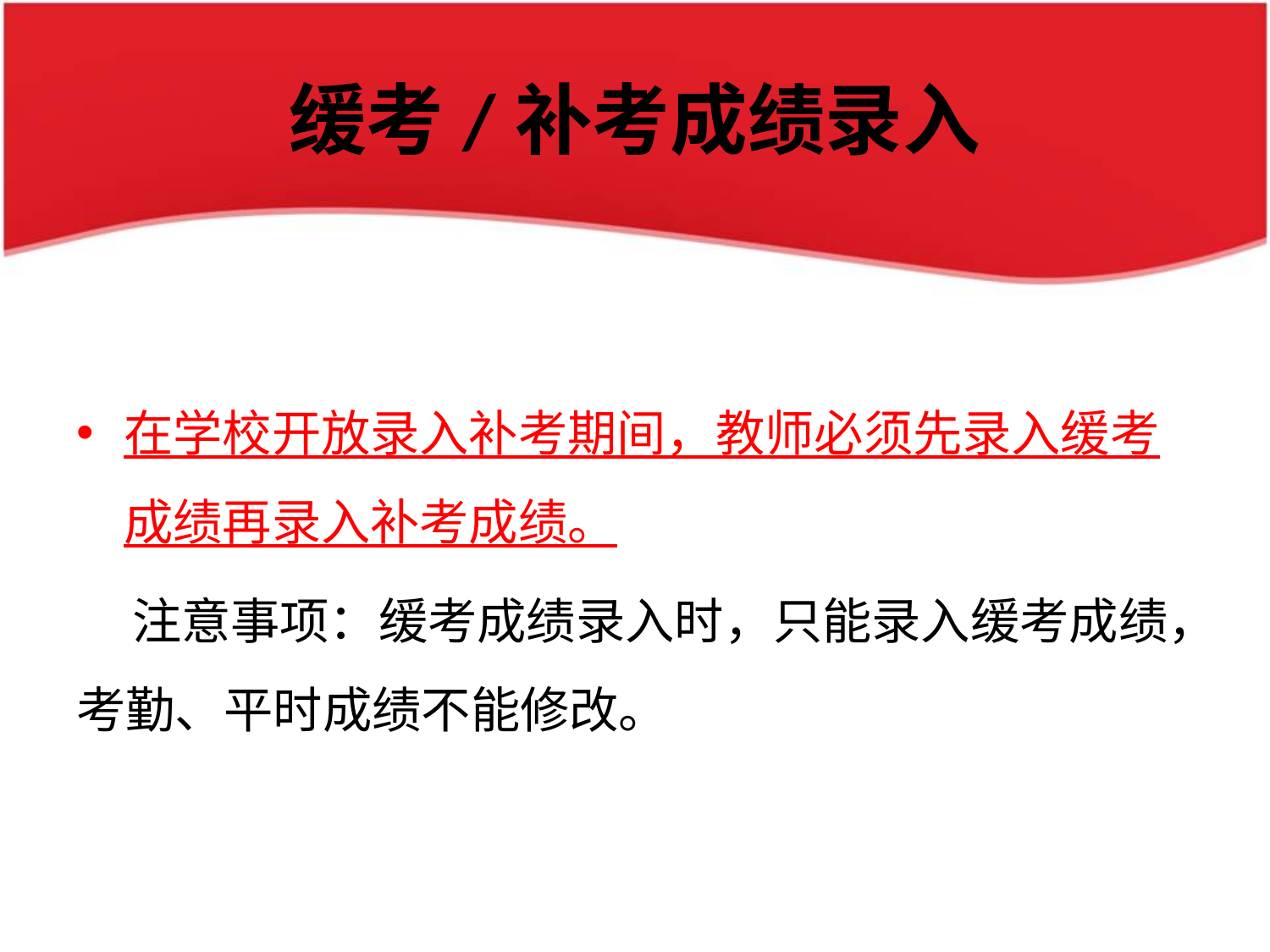

# 缓考/补考成绩录入
在学校开放录入补考期间，教师必须先录入缓考成绩再录入补考成绩。
    注意事项：缓考成绩录入时，只能录入缓考成绩，考勤、平时成绩不能修改。